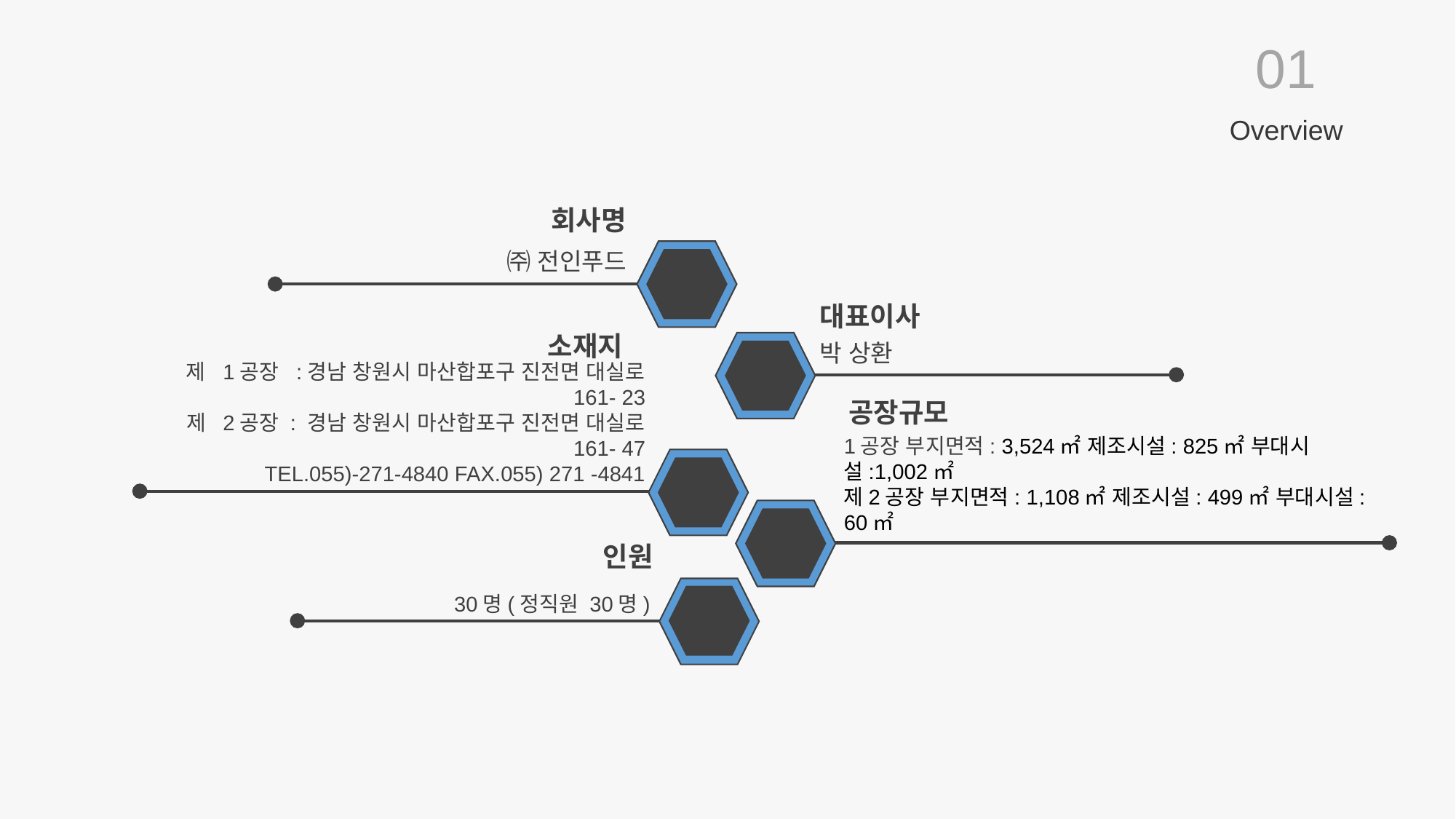

01
Overview
회사명
㈜ 전인푸드

대표이사
박 상환
소재지
제  1공장  :경남 창원시 마산합포구 진전면 대실로 161- 23
제  2공장 : 경남 창원시 마산합포구 진전면 대실로 161- 47
TEL.055)-271-4840 FAX.055) 271 -4841

공장규모
1공장 부지면적: 3,524㎡ 제조시설: 825㎡ 부대시설:1,002㎡
제2공장 부지면적: 1,108㎡ 제조시설: 499㎡ 부대시설: 60㎡

인원

30명(정직원 30명)